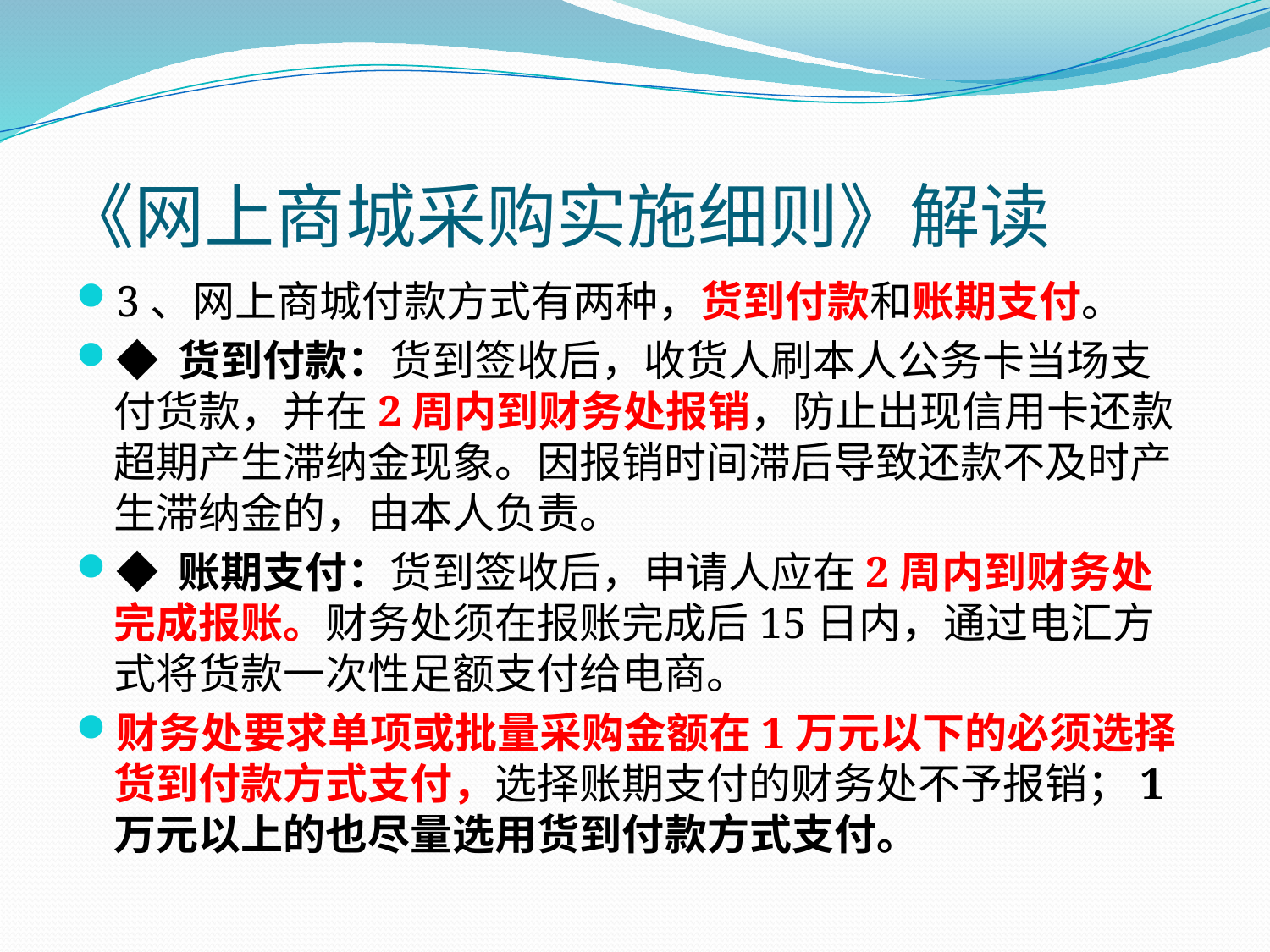

# 《网上商城采购实施细则》解读
3、网上商城付款方式有两种，货到付款和账期支付。
◆ 货到付款：货到签收后，收货人刷本人公务卡当场支付货款，并在2周内到财务处报销，防止出现信用卡还款超期产生滞纳金现象。因报销时间滞后导致还款不及时产生滞纳金的，由本人负责。
◆ 账期支付：货到签收后，申请人应在2周内到财务处完成报账。财务处须在报账完成后15日内，通过电汇方式将货款一次性足额支付给电商。
财务处要求单项或批量采购金额在1万元以下的必须选择货到付款方式支付，选择账期支付的财务处不予报销；1万元以上的也尽量选用货到付款方式支付。